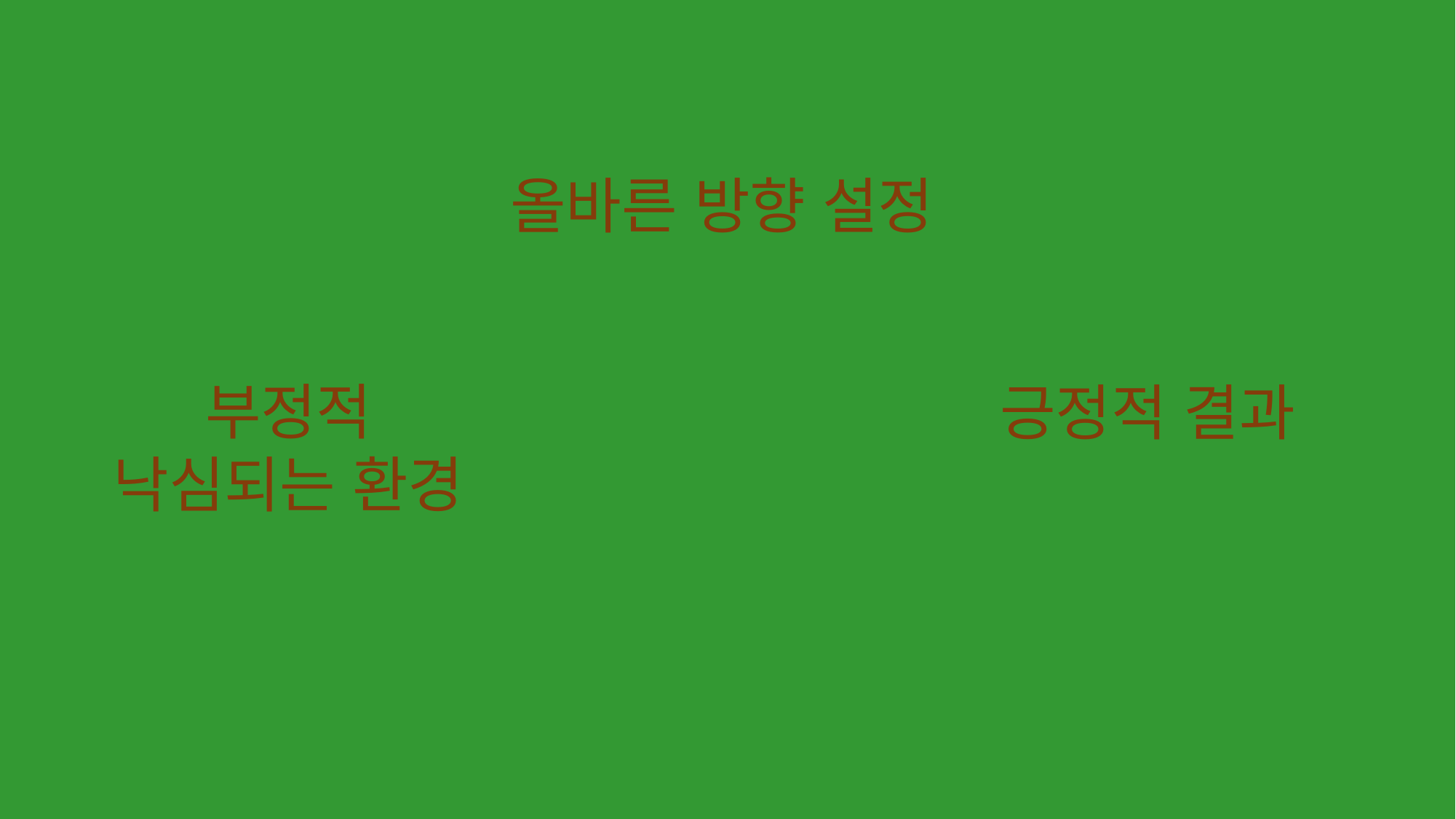

올바른 방향 설정
부정적
낙심되는 환경
긍정적 결과